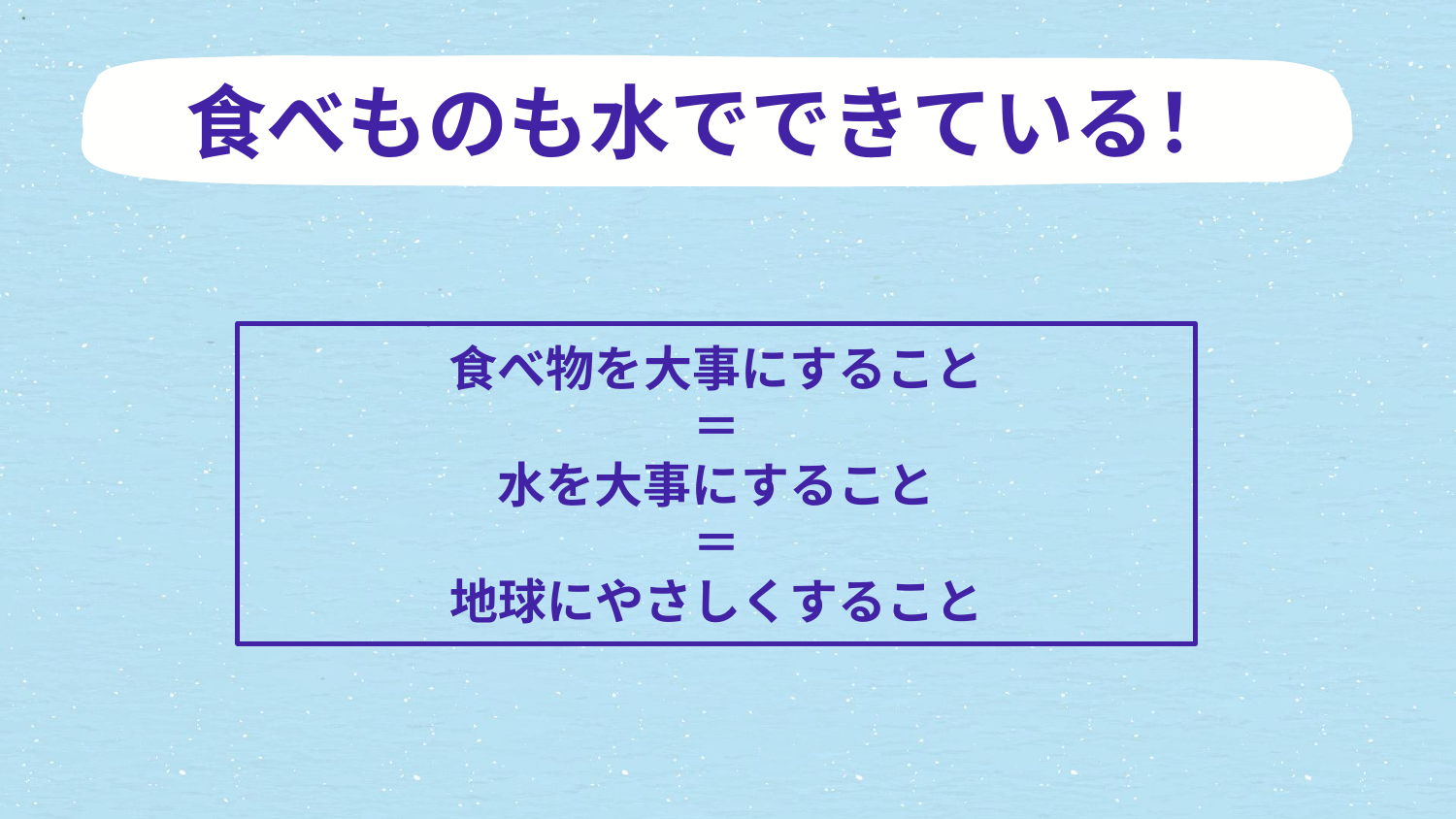

食べものも水でできている！
食べ物を大事にすること
＝
水を大事にすること
＝
地球にやさしくすること